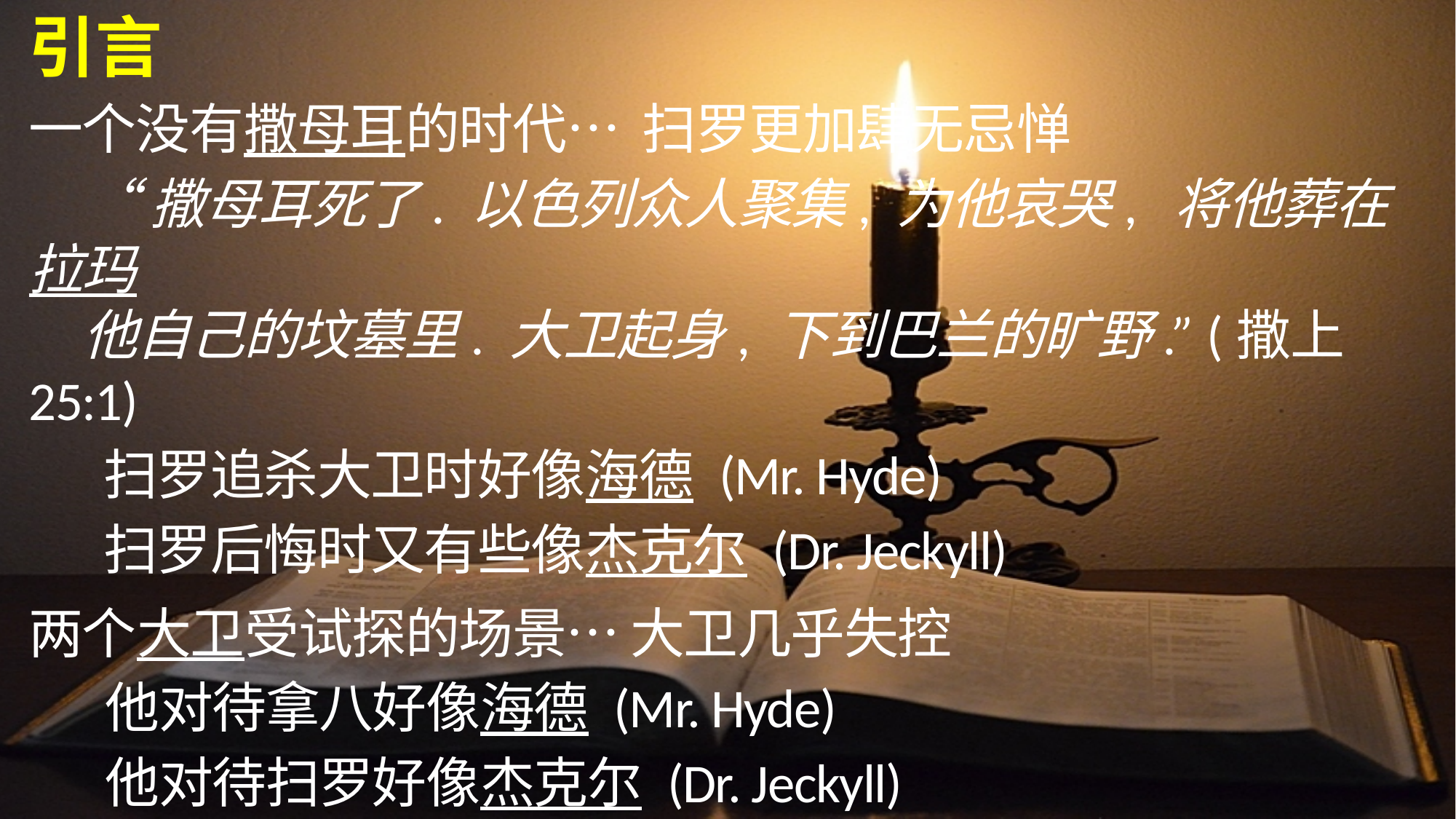

引言
一个没有撒母耳的时代…  扫罗更加肆无忌惮
		“撒母耳死了. 以色列众人聚集, 为他哀哭,  将他葬在拉玛
		他自己的坟墓里. 大卫起身, 下到巴兰的旷野.” (撒上25:1)
		扫罗追杀大卫时好像海德 (Mr. Hyde)
		扫罗后悔时又有些像杰克尔 (Dr. Jeckyll)
两个大卫受试探的场景… 大卫几乎失控
		他对待拿八好像海德 (Mr. Hyde)
		他对待扫罗好像杰克尔 (Dr. Jeckyll)